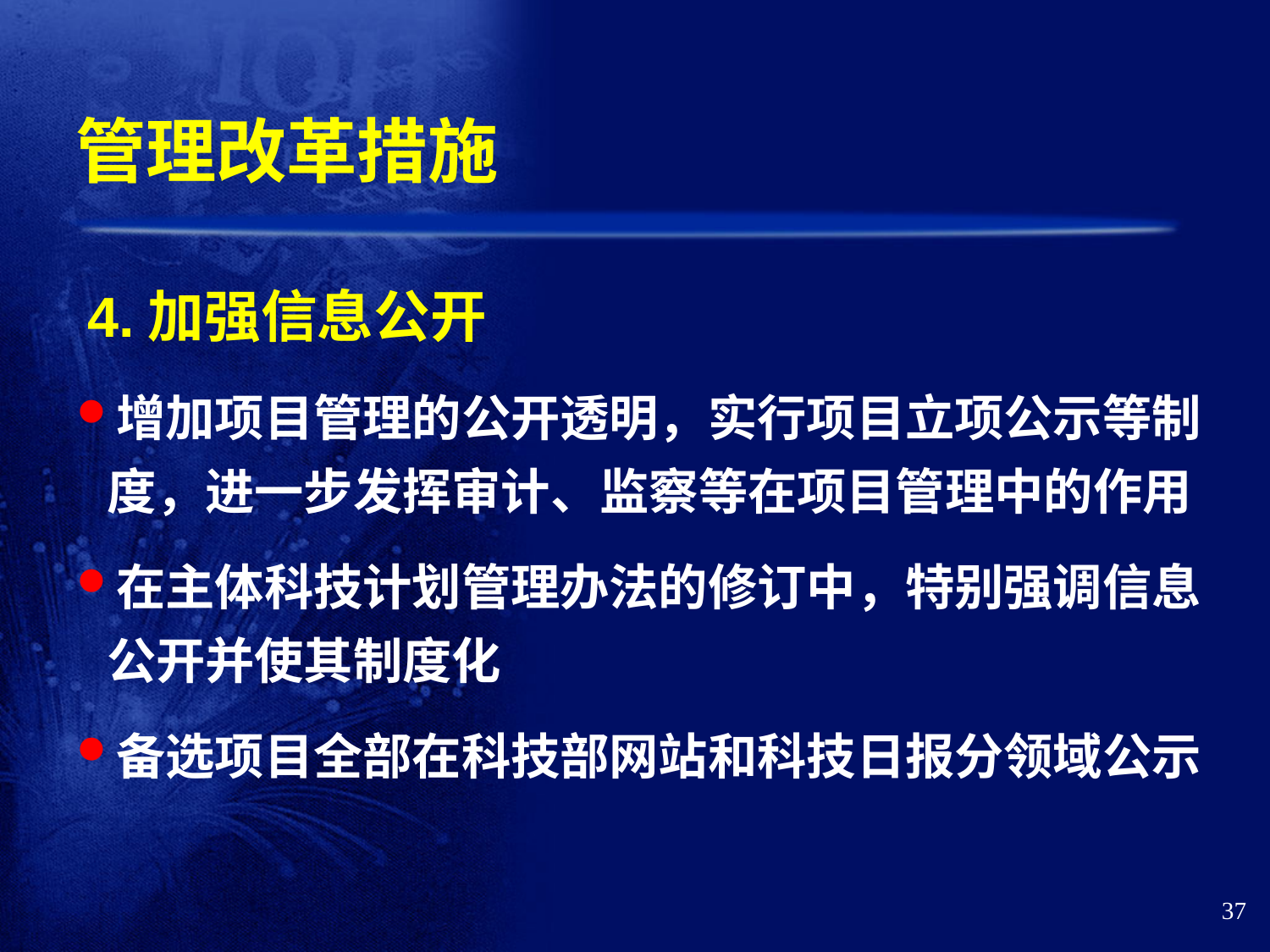

管理改革措施
4.加强信息公开
增加项目管理的公开透明，实行项目立项公示等制度，进一步发挥审计、监察等在项目管理中的作用
在主体科技计划管理办法的修订中，特别强调信息公开并使其制度化
备选项目全部在科技部网站和科技日报分领域公示
37